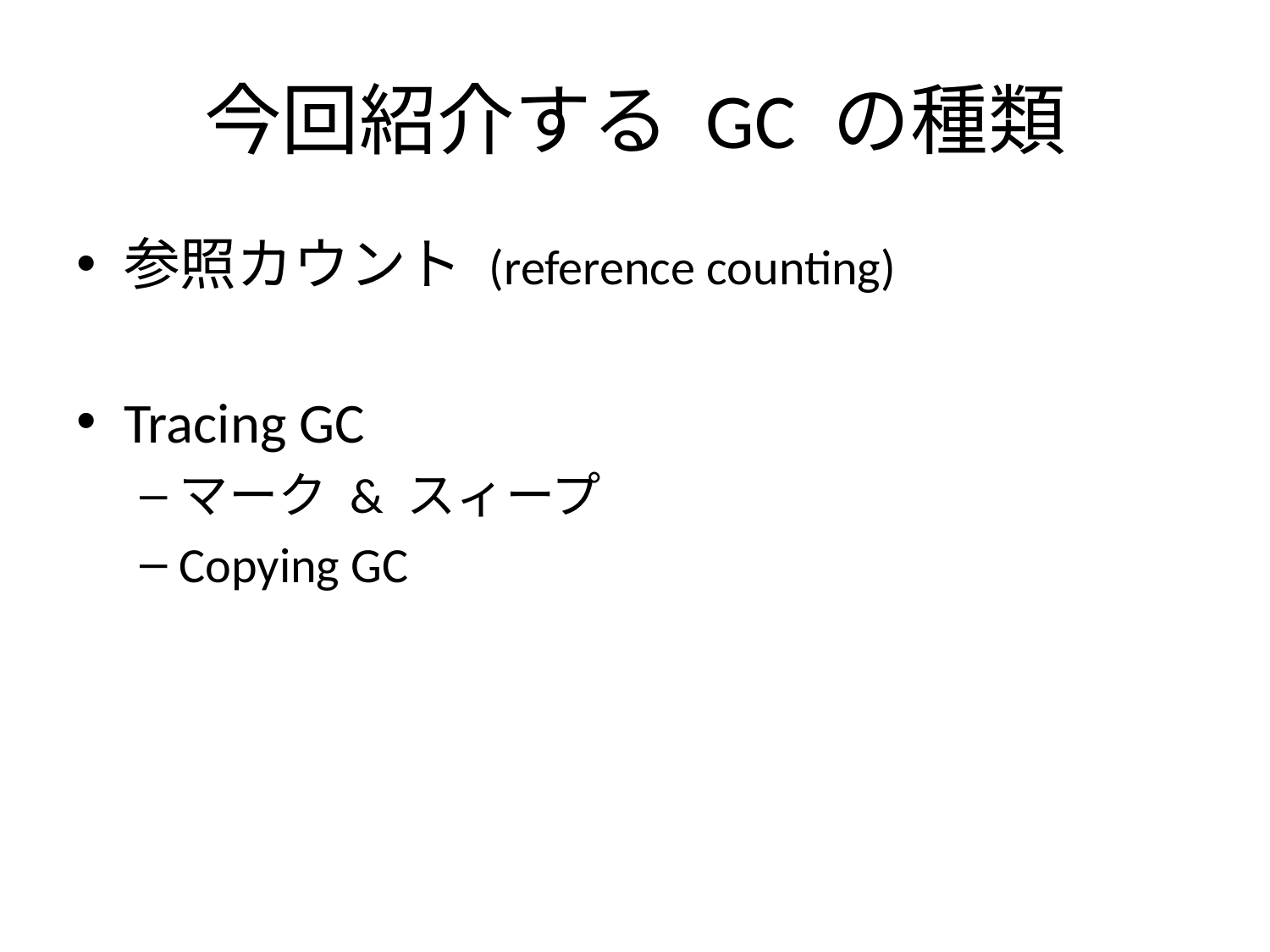

# 今回紹介する GC の種類
参照カウント (reference counting)

Tracing GC
マーク & スィープ
Copying GC